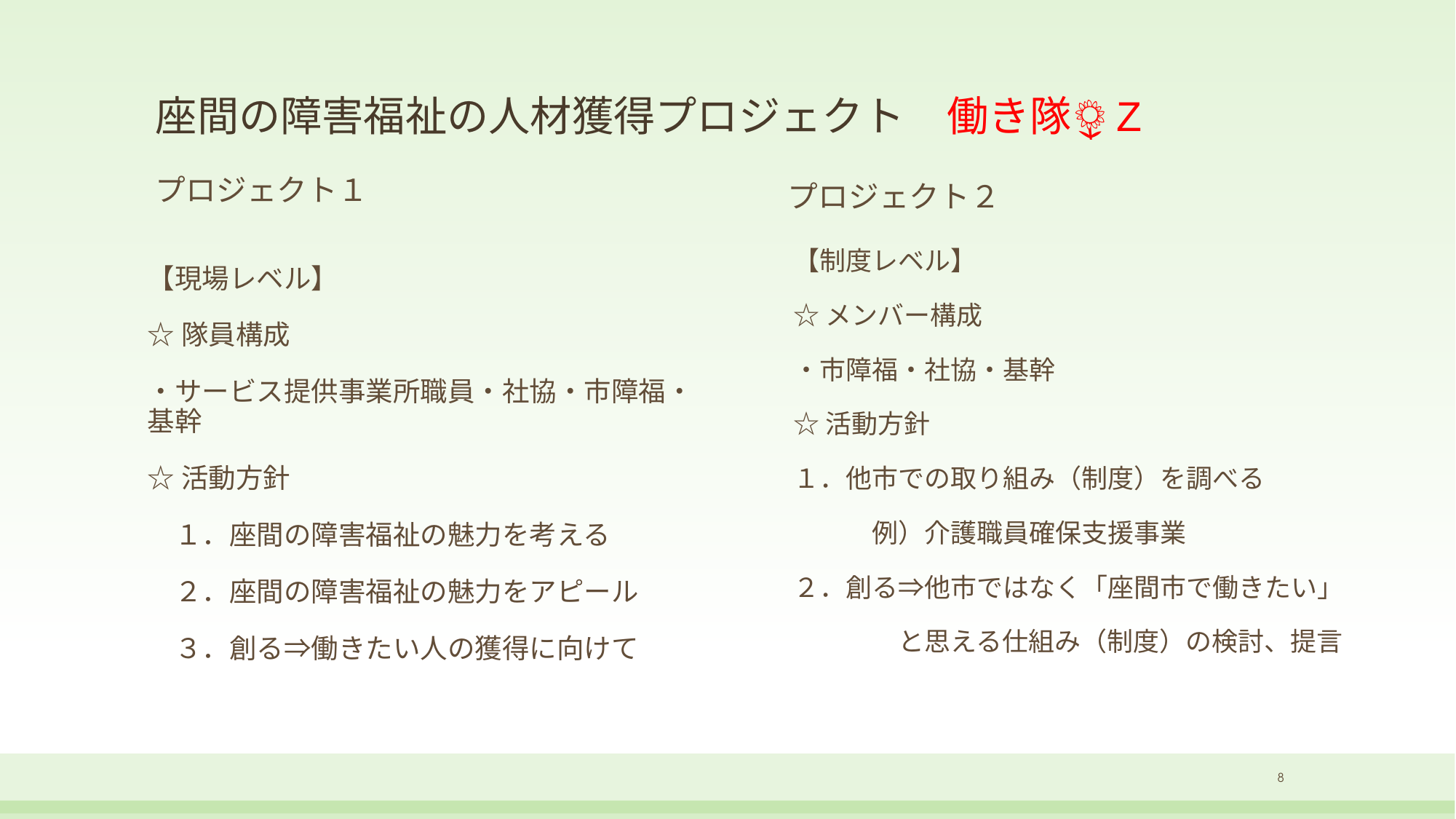

# 座間の障害福祉の人材獲得プロジェクト　働き隊🌻Z
プロジェクト１
プロジェクト２
【制度レベル】
☆メンバー構成
・市障福・社協・基幹
☆活動方針
１．他市での取り組み（制度）を調べる
　　　例）介護職員確保支援事業
２．創る⇒他市ではなく「座間市で働きたい」
　　　　と思える仕組み（制度）の検討、提言
【現場レベル】
☆隊員構成
・サービス提供事業所職員・社協・市障福・基幹
☆活動方針
　１．座間の障害福祉の魅力を考える
　２．座間の障害福祉の魅力をアピール
　３．創る⇒働きたい人の獲得に向けて

8